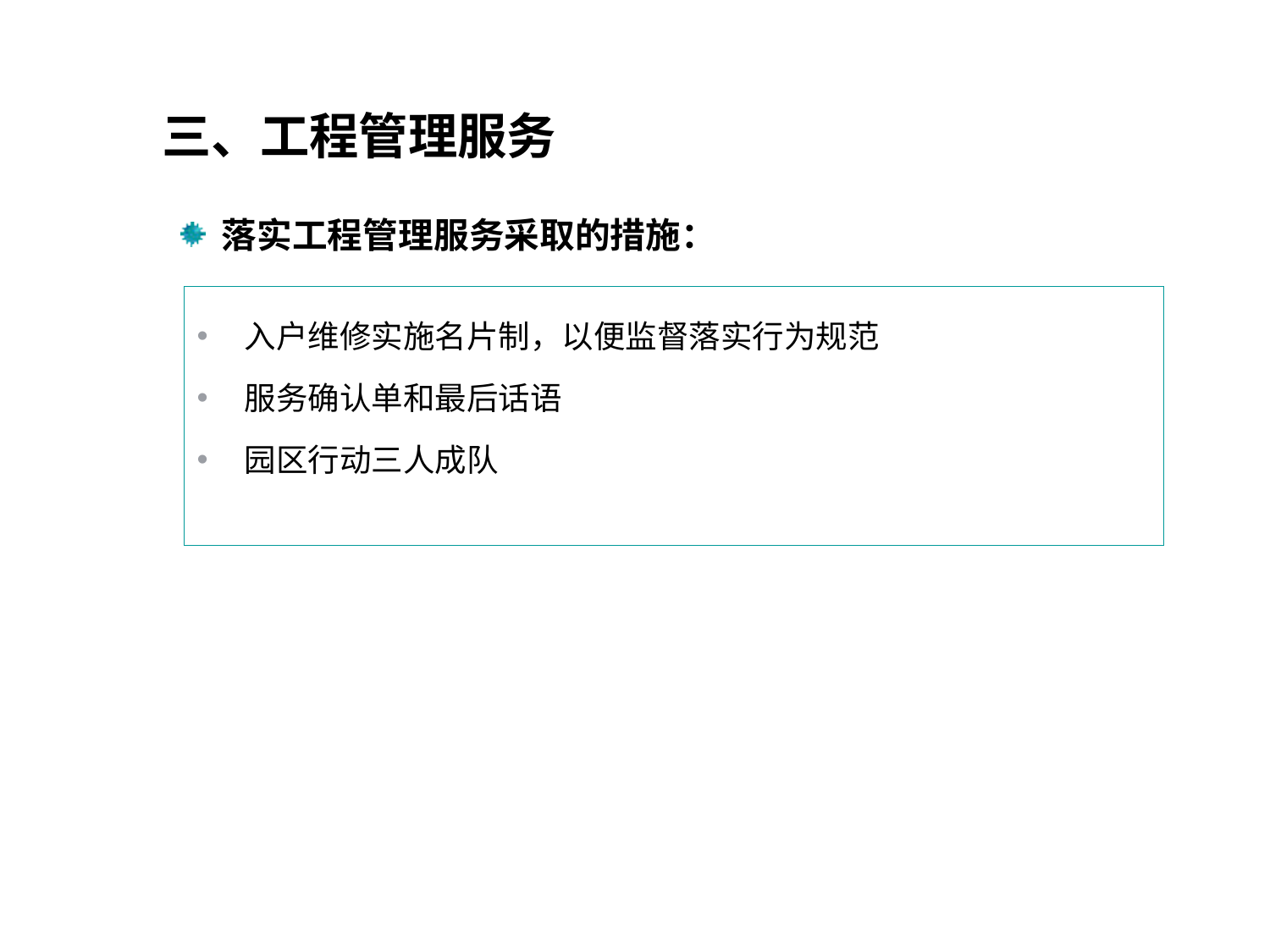

三、工程管理服务
 落实工程管理服务采取的措施：

入户维修实施名片制，以便监督落实行为规范
服务确认单和最后话语
园区行动三人成队